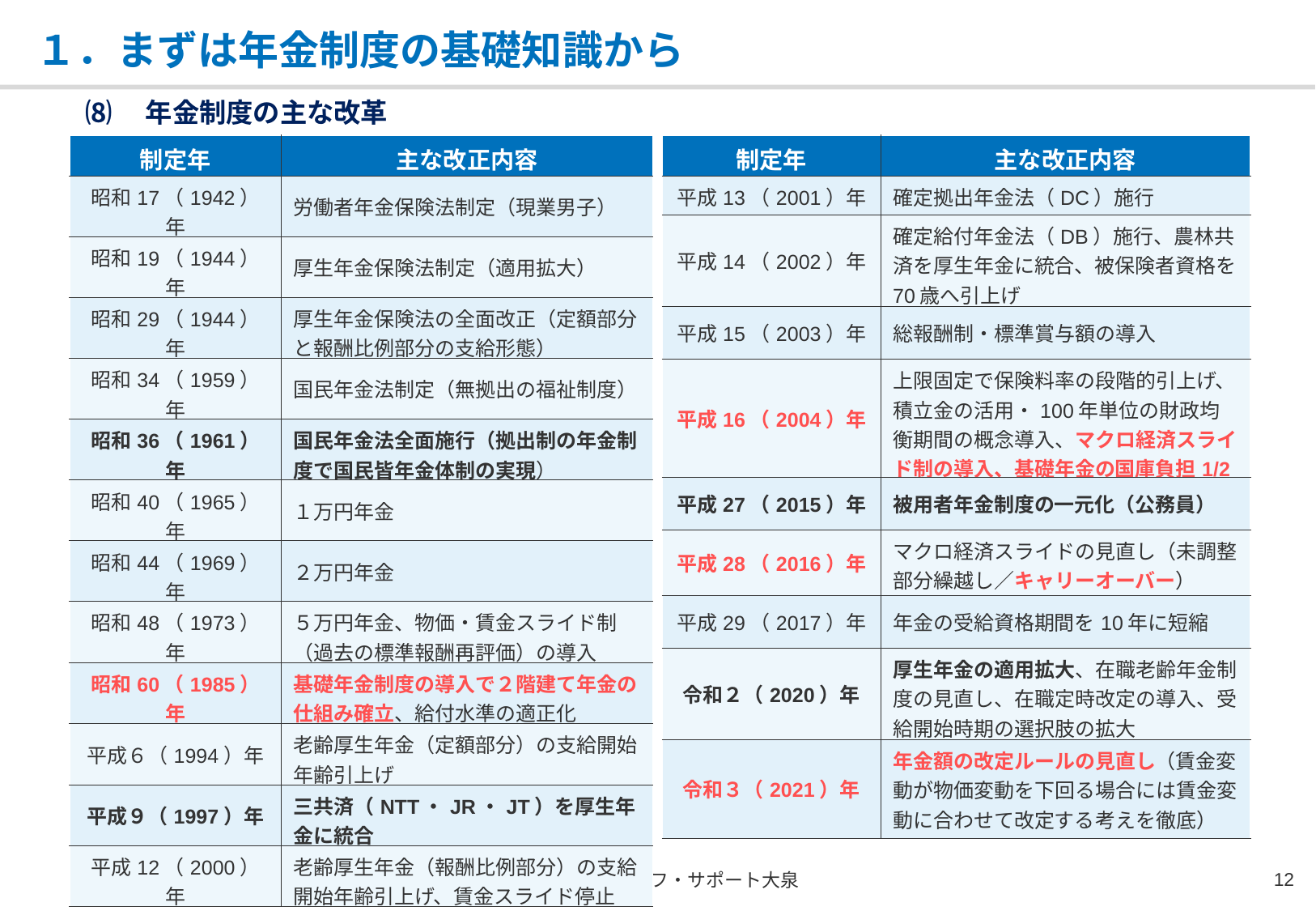

# １．まずは年金制度の基礎知識から
⑻　年金制度の主な改革
| 制定年 | 主な改正内容 |
| --- | --- |
| 昭和17（1942）年 | 労働者年金保険法制定（現業男子） |
| 昭和19（1944）年 | 厚生年金保険法制定（適用拡大） |
| 昭和29（1944）年 | 厚生年金保険法の全面改正（定額部分と報酬比例部分の支給形態） |
| 昭和34（1959）年 | 国民年金法制定（無拠出の福祉制度） |
| 昭和36（1961）年 | 国民年金法全面施行（拠出制の年金制度で国民皆年金体制の実現） |
| 昭和40（1965）年 | １万円年金 |
| 昭和44（1969）年 | ２万円年金 |
| 昭和48（1973）年 | ５万円年金、物価・賃金スライド制（過去の標準報酬再評価）の導入 |
| 昭和60（1985）年 | 基礎年金制度の導入で２階建て年金の仕組み確立、給付水準の適正化 |
| 平成６（1994）年 | 老齢厚生年金（定額部分）の支給開始年齢引上げ |
| 平成９（1997）年 | 三共済（NTT・JR・JT）を厚生年金に統合 |
| 平成12（2000）年 | 老齢厚生年金（報酬比例部分）の支給開始年齢引上げ、賃金スライド停止 |
| 制定年 | 主な改正内容 |
| --- | --- |
| 平成13（2001）年 | 確定拠出年金法（DC）施行 |
| 平成14（2002）年 | 確定給付年金法（DB）施行、農林共済を厚生年金に統合、被保険者資格を70歳へ引上げ |
| 平成15（2003）年 | 総報酬制・標準賞与額の導入 |
| 平成16（2004）年 | 上限固定で保険料率の段階的引上げ、積立金の活用・100年単位の財政均衡期間の概念導入、マクロ経済スライド制の導入、基礎年金の国庫負担1/2 |
| 平成27（2015）年 | 被用者年金制度の一元化（公務員） |
| 平成28（2016）年 | マクロ経済スライドの見直し（未調整部分繰越し／キャリーオーバー） |
| 平成29（2017）年 | 年金の受給資格期間を10年に短縮 |
| 令和２（2020）年 | 厚生年金の適用拡大、在職老齢年金制度の見直し、在職定時改定の導入、受給開始時期の選択肢の拡大 |
| 令和３（2021）年 | 年金額の改定ルールの見直し（賃金変動が物価変動を下回る場合には賃金変動に合わせて改定する考えを徹底） |
© ワーク・ライフ・サポート大泉
12